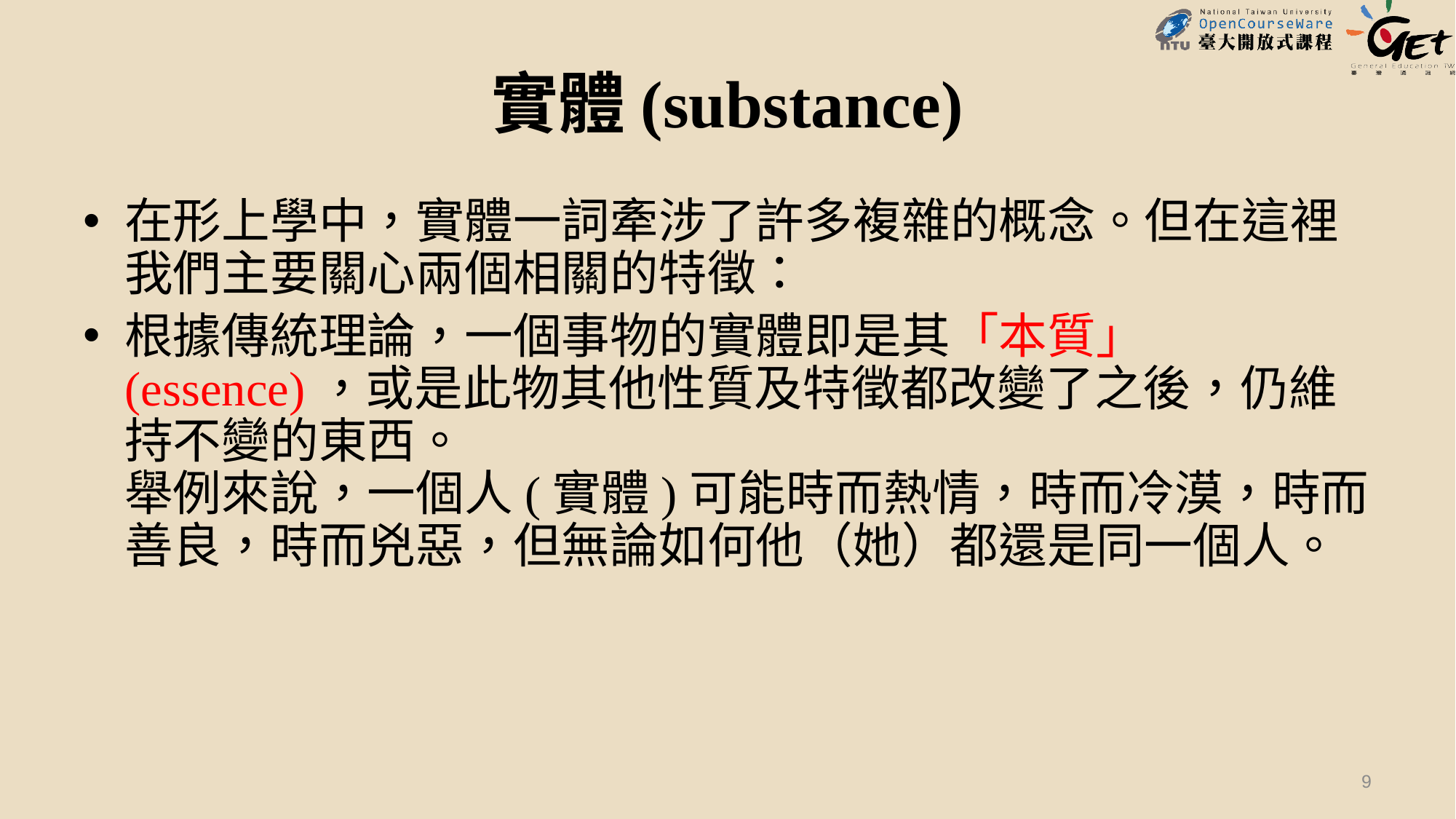

# 實體(substance)
在形上學中，實體一詞牽涉了許多複雜的概念。但在這裡我們主要關心兩個相關的特徵：
根據傳統理論，一個事物的實體即是其「本質」(essence)，或是此物其他性質及特徵都改變了之後，仍維持不變的東西。
舉例來說，一個人(實體)可能時而熱情，時而冷漠，時而善良，時而兇惡，但無論如何他（她）都還是同一個人。

9